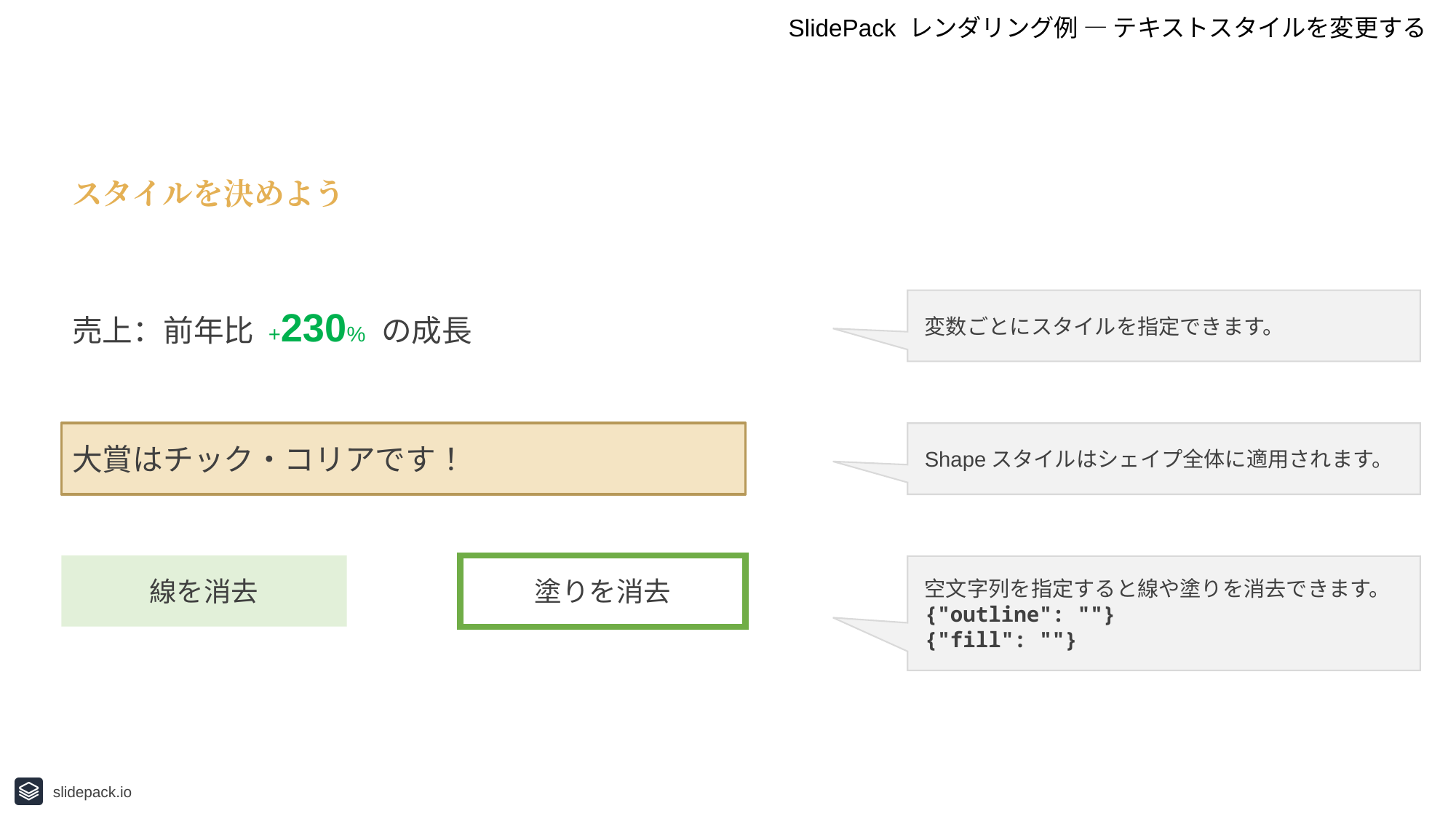

SlidePack レンダリング例 ― テキストスタイルを変更する
スタイルを決めよう
売上：前年比 +230% の成長
変数ごとにスタイルを指定できます。
大賞はチック・コリアです！
Shapeスタイルはシェイプ全体に適用されます。
線を消去
塗りを消去
空文字列を指定すると線や塗りを消去できます。
{"outline": ""}
{"fill": ""}